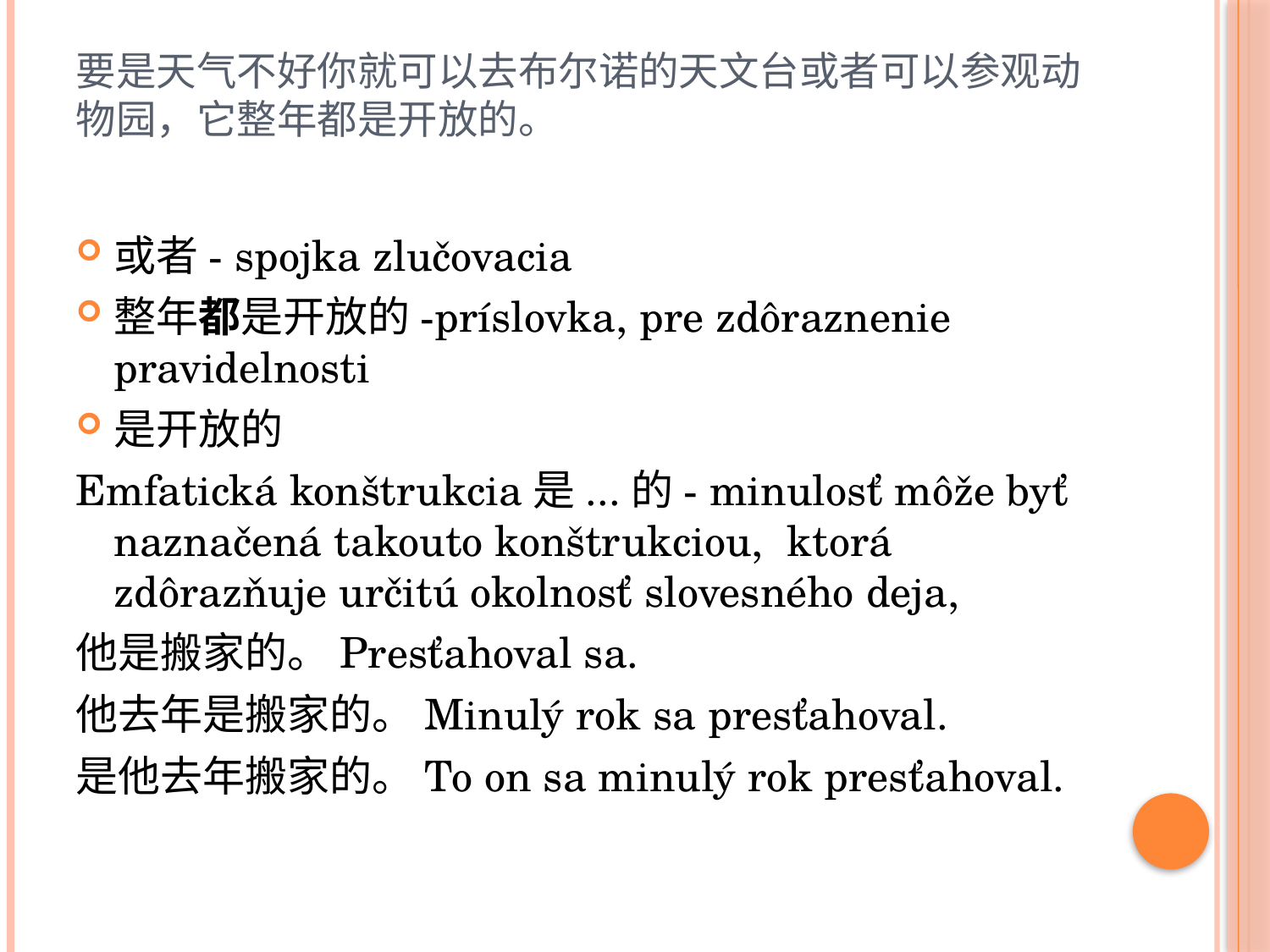

# 要是天气不好你就可以去布尔诺的天文台或者可以参观动物园，它整年都是开放的。
或者- spojka zlučovacia
整年都是开放的-príslovka, pre zdôraznenie pravidelnosti
是开放的
Emfatická konštrukcia是...的- minulosť môže byť  naznačená takouto konštrukciou,  ktorá zdôrazňuje určitú okolnosť slovesného deja,
他是搬家的。Presťahoval sa.
他去年是搬家的。Minulý rok sa presťahoval.
是他去年搬家的。To on sa minulý rok presťahoval.